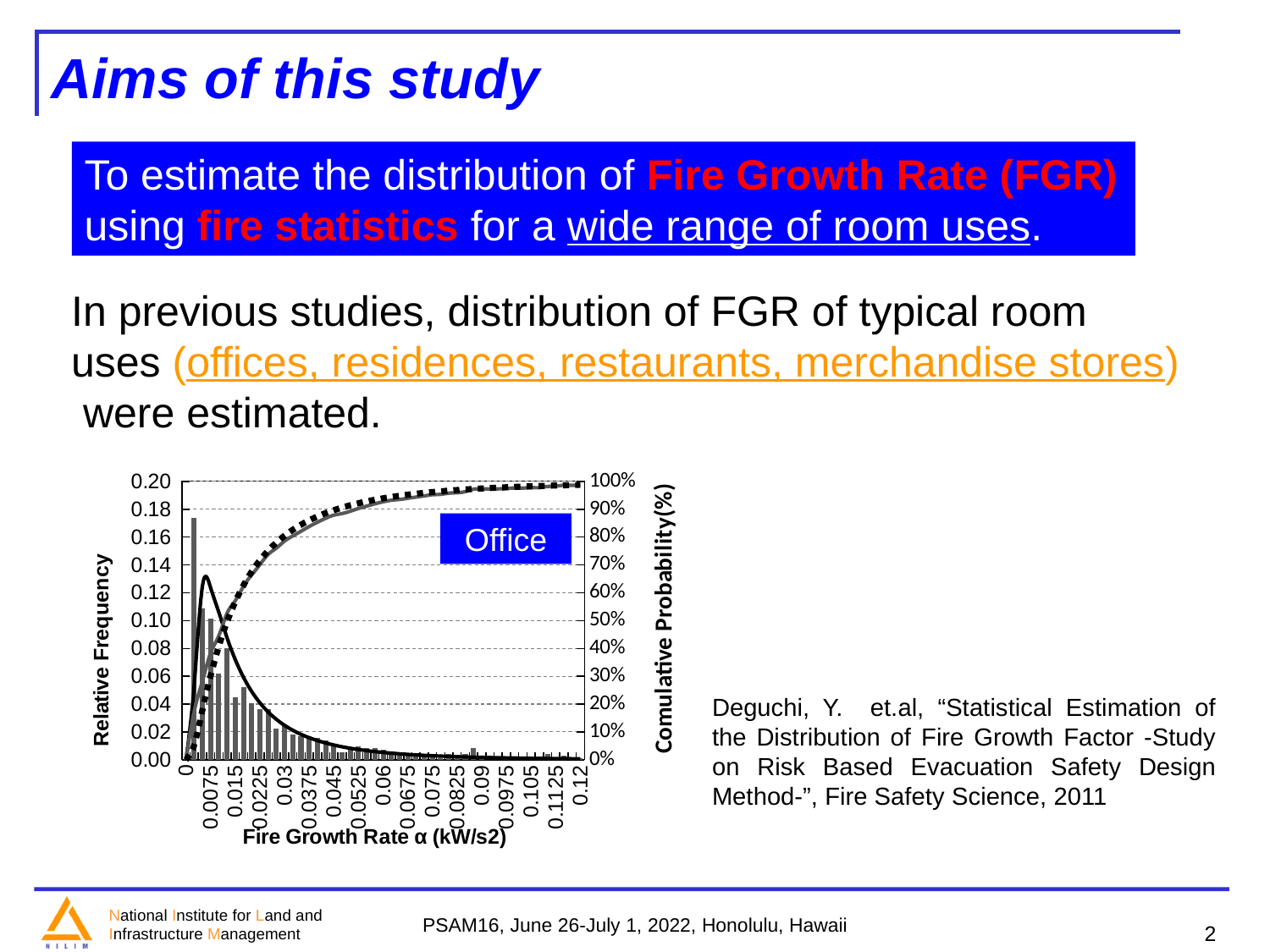

# Aims of this study
To estimate the distribution of Fire Growth Rate (FGR) using fire statistics for a wide range of room uses.
In previous studies, distribution of FGR of typical room uses (offices, residences, restaurants, merchandise stores)  were estimated.

### Chart

| Category | 相対頻度 | 対数正規_確率密度 | Statistics | Theoretical Curve  |
|---|---|---|---|---|
| 0 | 0.0 | 0.0 | 0.0 | 0.0 |
| 2.5000000000000001E-3 | 0.17348377997179126 | 0.05344058314060621 | 0.17348377997179126 | 0.05344058314060621 |
| 5.0000000000000001E-3 | 0.10860366713681241 | 0.12456752119106687 | 0.2820874471086037 | 0.17800810433167308 |
| 7.4999999999999997E-3 | 0.10155148095909731 | 0.12362257263751136 | 0.383638928067701 | 0.30163067696918444 |
| 0.01 | 0.06205923836389281 | 0.10601935923228811 | 0.4456981664315938 | 0.40765003620147255 |
| 1.2500000000000001E-2 | 0.08039492242595205 | 0.08769816469466479 | 0.5260930888575459 | 0.49534820089613735 |
| 1.4999999999999999E-2 | 0.045133991537376586 | 0.07201787690487566 | 0.5712270803949225 | 0.567366077801013 |
| 1.7500000000000002E-2 | 0.05218617771509168 | 0.05928142172524686 | 0.6234132581100142 | 0.6266474995262599 |
| 0.02 | 0.04090267983074753 | 0.04908359562674025 | 0.6643159379407618 | 0.6757310951530001 |
| 2.2499999999999999E-2 | 0.036671368124118475 | 0.04092583361065061 | 0.7009873060648804 | 0.7166569287636507 |
| 2.5000000000000001E-2 | 0.036671368124118475 | 0.034370980489972336 | 0.7376586741889988 | 0.7510279092536231 |
| 2.75E-2 | 0.022566995768688293 | 0.029069234370049712 | 0.760225669957687 | 0.7800971436236728 |
| 0.03 | 0.02538787023977433 | 0.024749396441638094 | 0.7856135401974613 | 0.8048465400653109 |
| 3.2500000000000001E-2 | 0.018335684062059238 | 0.021203249311291583 | 0.8039492242595205 | 0.8260497893766025 |
| 3.5000000000000003E-2 | 0.01692524682651622 | 0.01827098222277168 | 0.8208744710860367 | 0.8443207715993741 |
| 3.7499999999999999E-2 | 0.01692524682651622 | 0.015829436579741007 | 0.8377997179125529 | 0.8601502081791151 |
| 0.04 | 0.015514809590973202 | 0.013783113805408975 | 0.8533145275035261 | 0.8739333219845241 |
| 4.2500000000000003E-2 | 0.014104372355430184 | 0.012057436845747671 | 0.8674188998589563 | 0.8859907588302718 |
| 4.4999999999999998E-2 | 0.011283497884344146 | 0.010593733744211464 | 0.8787023977433004 | 0.8965844925744832 |
| 4.7500000000000001E-2 | 0.005641748942172073 | 0.00934550230034048 | 0.8843441466854725 | 0.9059299948748237 |
| 0.05 | 0.00846262341325811 | 0.00827561812818245 | 0.8928067700987306 | 0.9142056130030062 |
| 5.2499999999999998E-2 | 0.009873060648801129 | 0.00735423606875607 | 0.9026798307475317 | 0.9215598490717622 |
| 5.5E-2 | 0.00846262341325811 | 0.006557202370792603 | 0.9111424541607898 | 0.9281170514425549 |
| 5.7500000000000002E-2 | 0.00846262341325811 | 0.005864844893618604 | 0.9196050775740479 | 0.9339818963361735 |
| 0.06 | 0.007052186177715092 | 0.005261044748975596 | 0.9266572637517629 | 0.939242941085149 |
| 6.25E-2 | 0.005641748942172073 | 0.004732518857636925 | 0.932299012693935 | 0.943975459942786 |
| 6.5000000000000002E-2 | 0.0028208744710860366 | 0.004268261657347394 | 0.935119887165021 | 0.9482437216001334 |
| 6.7500000000000004E-2 | 0.004231311706629055 | 0.0038591077376202154 | 0.9393511988716501 | 0.9521028293377536 |
| 7.0000000000000007E-2 | 0.004231311706629055 | 0.003497386990271578 | 0.9435825105782791 | 0.9556002163280252 |
| 7.2499999999999995E-2 | 0.004231311706629055 | 0.0031766510165015527 | 0.9478138222849082 | 0.9587768673445267 |
| 7.4999999999999997E-2 | 0.004231311706629055 | 0.0028914547754815834 | 0.9520451339915372 | 0.9616683221200083 |
| 7.7499999999999999E-2 | 0.0014104372355430183 | 0.0026371813294222557 | 0.9534555712270802 | 0.9643055034494306 |
| 0.08 | 0.004231311706629055 | 0.002409900414740873 | 0.9576868829337093 | 0.9667154038641714 |
| 8.2500000000000004E-2 | 0.0014104372355430183 | 0.0022062537182299113 | 0.9590973201692523 | 0.9689216575824013 |
| 8.5000000000000006E-2 | 0.004231311706629055 | 0.002023361354464348 | 0.9633286318758814 | 0.9709450189368657 |
| 8.7499999999999994E-2 | 0.00846262341325811 | 0.0018587452654305059 | 0.9717912552891395 | 0.9728037642022962 |
| 0.09 | 0.0014104372355430183 | 0.0017102661965444632 | 0.9732016925246825 | 0.9745140303988407 |
| 9.2499999999999999E-2 | 0.0 | 0.0015760716184957113 | 0.9732016925246825 | 0.9760901020173364 |
| 9.5000000000000001E-2 | 0.0 | 0.0014545525157670935 | 0.9732016925246825 | 0.9775446545331035 |
| 9.7500000000000003E-2 | 0.0014104372355430183 | 0.0013443073901659996 | 0.9746121297602255 | 0.9788889619232695 |
| 0.1 | 0.0014104372355430183 | 0.0012441121608682826 | 0.9760225669957685 | 0.9801330740841377 |
| 0.10249999999999999 | 0.0 | 0.0011528949035142233 | 0.9760225669957685 | 0.981285968987652 |
| 0.105 | 0.0014104372355430183 | 0.0010697145764161364 | 0.9774330042313115 | 0.9823556835640681 |
| 0.1075 | 0.0 | 0.0009937430445459139 | 0.9774330042313115 | 0.983349426608614 |
| 0.11 | 0.004231311706629055 | 0.0009242498412147526 | 0.9816643159379406 | 0.9842736764498288 |
| 0.1125 | 0.0014104372355430183 | 0.0008605892105424395 | 0.9830747531734836 | 0.9851342656603712 |
| 0.115 | 0.0028208744710860366 | 0.0008021890565598211 | 0.9858956276445696 | 0.985936454716931 |
| 0.11749999999999999 | 0.0 | 0.0007485414913902533 | 0.9858956276445696 | 0.9866849962083213 |
| 0.12 | 0.0014104372355430183 | 0.0006991947288274014 | 0.9873060648801126 | 0.9873841909371487 |
Office
Deguchi, Y.  et.al, “Statistical Estimation of the Distribution of Fire Growth Factor -Study on Risk Based Evacuation Safety Design Method-”, Fire Safety Science, 2011
2